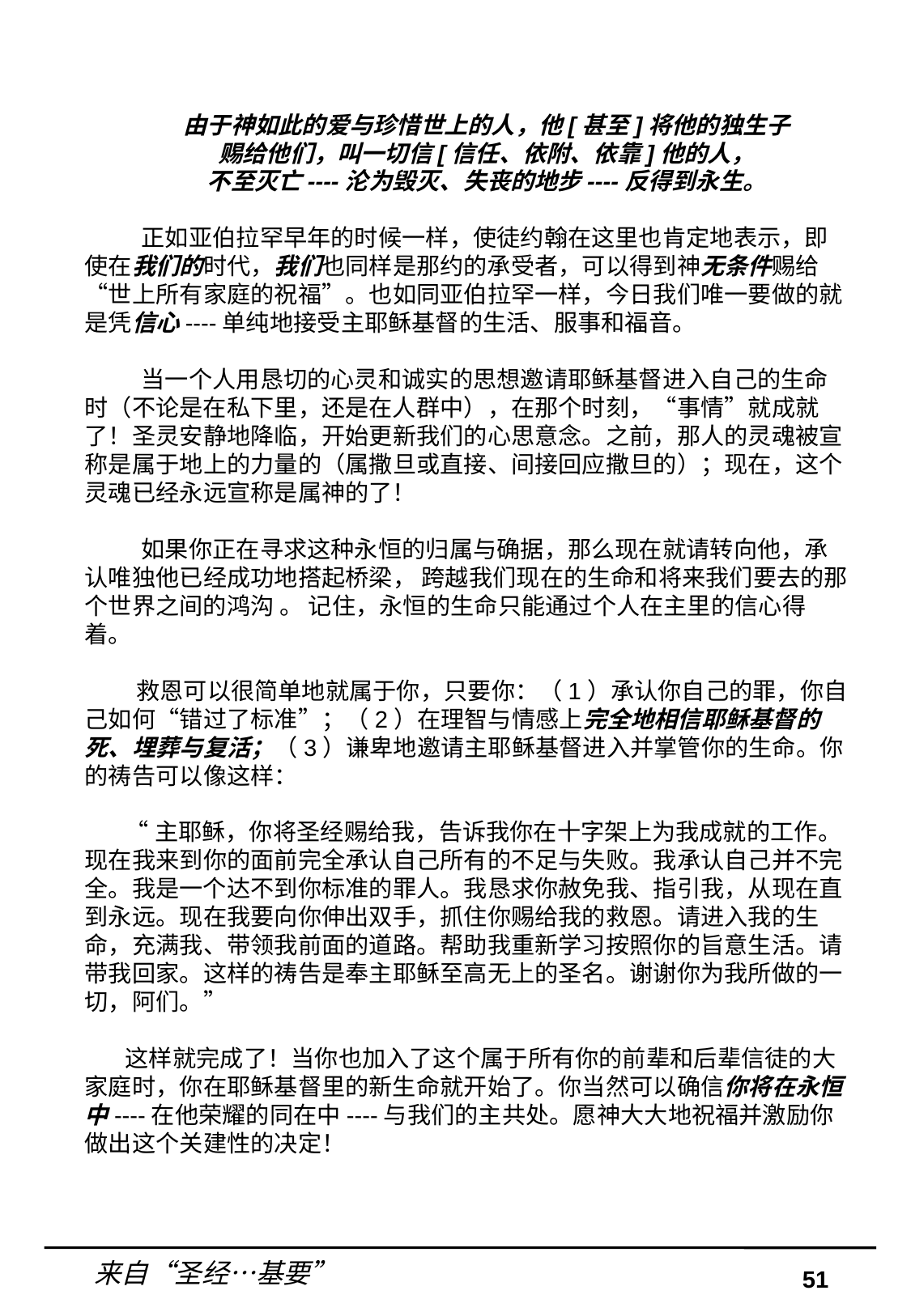

由于神如此的爱与珍惜世上的人，他[甚至]将他的独生子
赐给他们，叫一切信[信任、依附、依靠]他的人，
不至灭亡----沦为毁灭、失丧的地步----反得到永生。

  正如亚伯拉罕早年的时候一样，使徒约翰在这里也肯定地表示，即使在我们的时代，我们也同样是那约的承受者，可以得到神无条件赐给“世上所有家庭的祝福”。也如同亚伯拉罕一样，今日我们唯一要做的就是凭信心----单纯地接受主耶稣基督的生活、服事和福音。

  当一个人用恳切的心灵和诚实的思想邀请耶稣基督进入自己的生命时（不论是在私下里，还是在人群中），在那个时刻，“事情”就成就了！圣灵安静地降临，开始更新我们的心思意念。之前，那人的灵魂被宣称是属于地上的力量的（属撒旦或直接、间接回应撒旦的）；现在，这个灵魂已经永远宣称是属神的了！

  如果你正在寻求这种永恒的归属与确据，那么现在就请转向他，承认唯独他已经成功地搭起桥梁， 跨越我们现在的生命和将来我们要去的那个世界之间的鸿沟 。 记住，永恒的生命只能通过个人在主里的信心得着。

 救恩可以很简单地就属于你，只要你：（1）承认你自己的罪，你自己如何“错过了标准”；（2）在理智与情感上完全地相信耶稣基督的死、埋葬与复活；（3）谦卑地邀请主耶稣基督进入并掌管你的生命。你的祷告可以像这样：

“主耶稣，你将圣经赐给我，告诉我你在十字架上为我成就的工作。现在我来到你的面前完全承认自己所有的不足与失败。我承认自己并不完全。我是一个达不到你标准的罪人。我恳求你赦免我、指引我，从现在直到永远。现在我要向你伸出双手，抓住你赐给我的救恩。请进入我的生命，充满我、带领我前面的道路。帮助我重新学习按照你的旨意生活。请带我回家。这样的祷告是奉主耶稣至高无上的圣名。谢谢你为我所做的一切，阿们。”

这样就完成了！当你也加入了这个属于所有你的前辈和后辈信徒的大家庭时，你在耶稣基督里的新生命就开始了。你当然可以确信你将在永恒中----在他荣耀的同在中----与我们的主共处。愿神大大地祝福并激励你做出这个关建性的决定！

来自“圣经…基要”
51